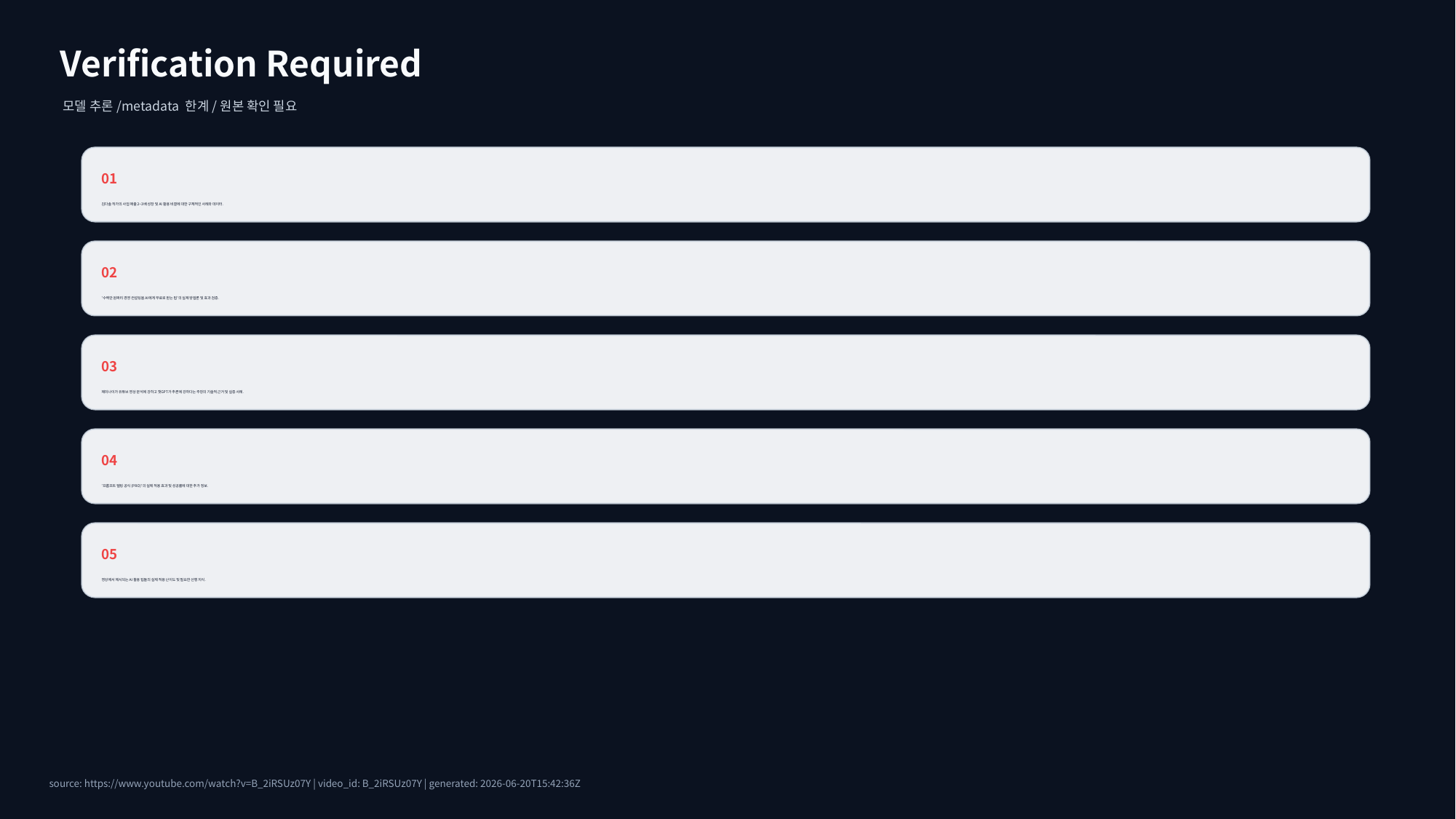

Verification Required
모델 추론/metadata 한계/원본 확인 필요

01
김다솔 작가의 사업 매출 2~3배 성장 및 AI 활용 비결에 대한 구체적인 사례와 데이터.

02
'수백만 원짜리 경영 컨설팅을 AI에게 무료로 받는 법'의 실제 방법론 및 효과 검증.

03
제미나이가 유튜브 영상 분석에 강하고 챗GPT가 추론에 강하다는 주장의 기술적 근거 및 실증 사례.

04
'프롬프트 텔링 공식 (PRO)'의 실제 적용 효과 및 성공률에 대한 추가 정보.

05
영상에서 제시되는 AI 활용 팁들의 실제 적용 난이도 및 필요한 선행 지식.
source: https://www.youtube.com/watch?v=B_2iRSUz07Y | video_id: B_2iRSUz07Y | generated: 2026-06-20T15:42:36Z